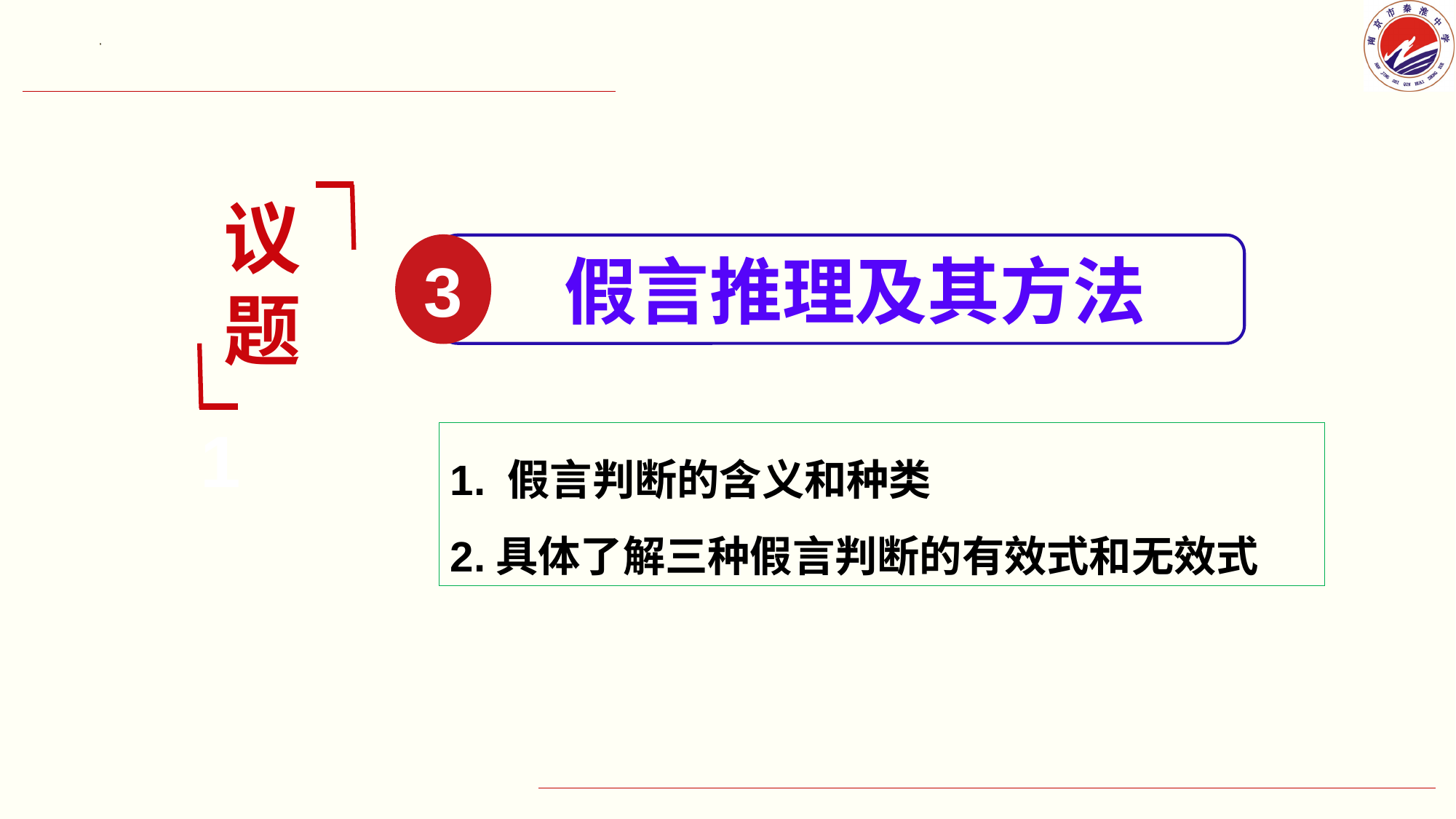

议题
3
       假言推理及其方法
1
1. 假言判断的含义和种类
2.具体了解三种假言判断的有效式和无效式